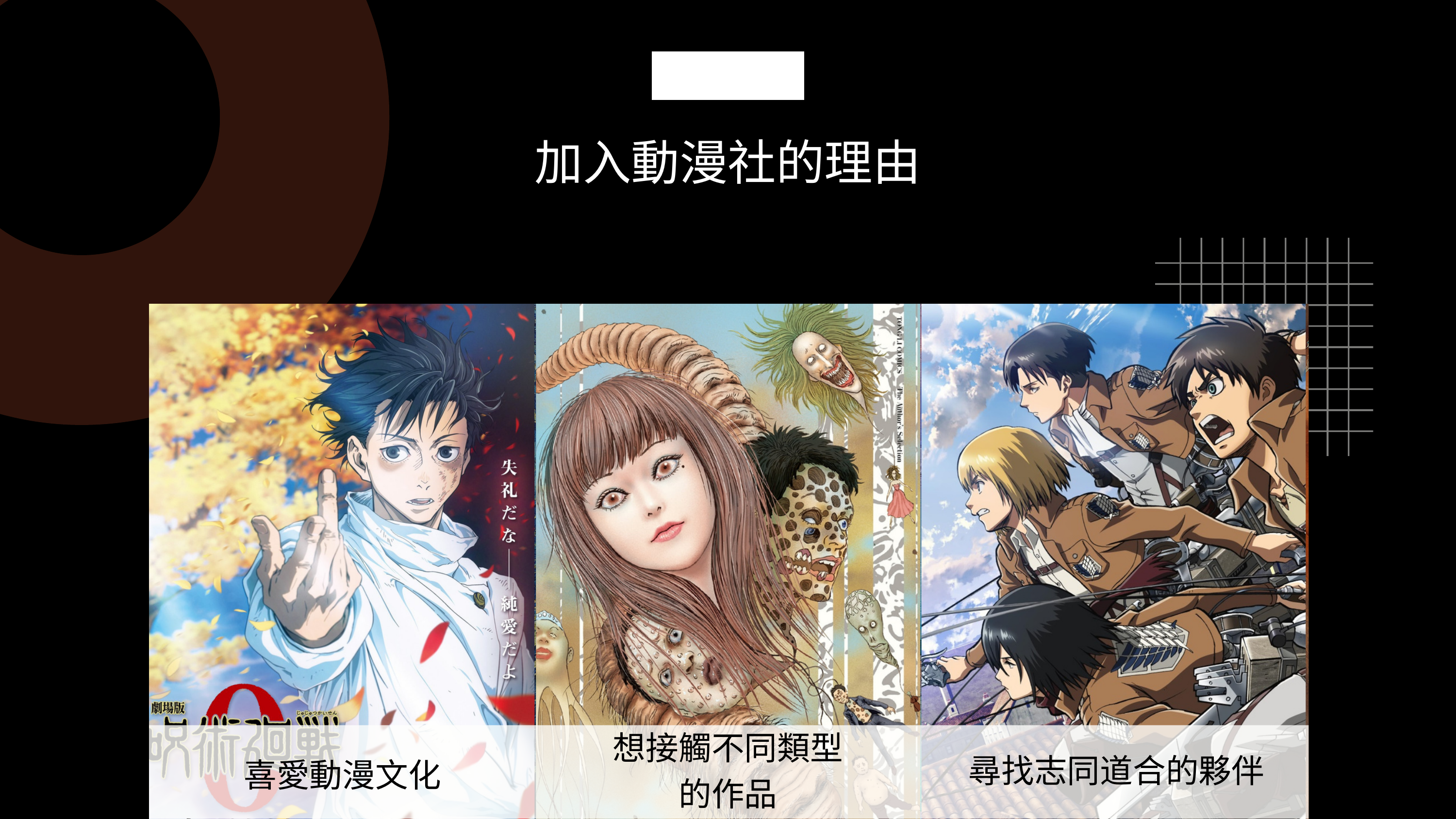

加入動漫社的理由

想接觸不同類型
的作品

尋找志同道合的夥伴
喜愛動漫文化